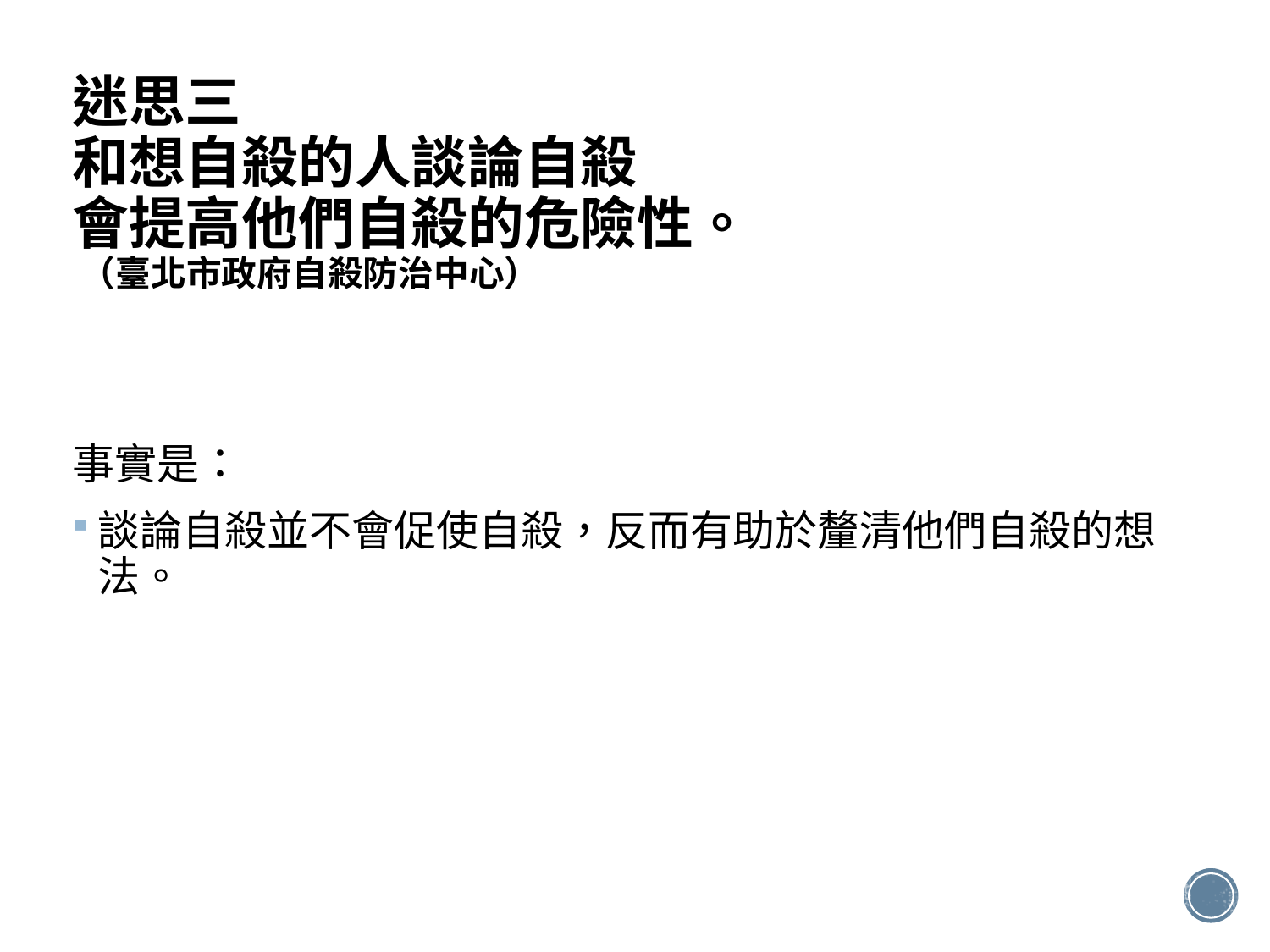

# 迷思三 和想自殺的人談論自殺 會提高他們自殺的危險性。 （臺北市政府自殺防治中心）
事實是：
談論自殺並不會促使自殺，反而有助於釐清他們自殺的想法。